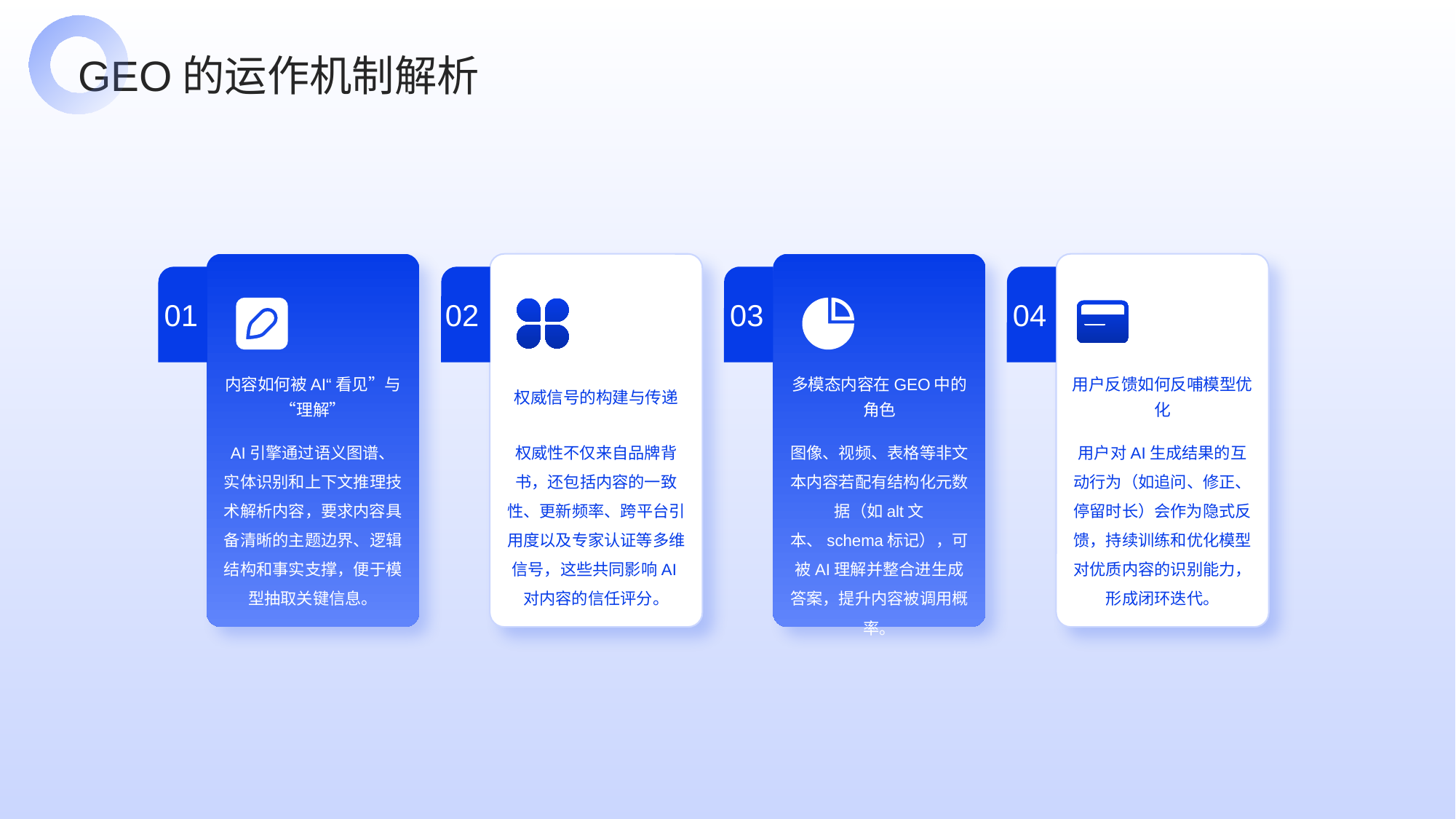

GEO的运作机制解析

01
02
03
04

内容如何被AI“看见”与“理解”
权威信号的构建与传递
多模态内容在GEO中的角色
用户反馈如何反哺模型优化
AI引擎通过语义图谱、实体识别和上下文推理技术解析内容，要求内容具备清晰的主题边界、逻辑结构和事实支撑，便于模型抽取关键信息。
权威性不仅来自品牌背书，还包括内容的一致性、更新频率、跨平台引用度以及专家认证等多维信号，这些共同影响AI对内容的信任评分。
图像、视频、表格等非文本内容若配有结构化元数据（如alt文本、schema标记），可被AI理解并整合进生成答案，提升内容被调用概率。
用户对AI生成结果的互动行为（如追问、修正、停留时长）会作为隐式反馈，持续训练和优化模型对优质内容的识别能力，形成闭环迭代。